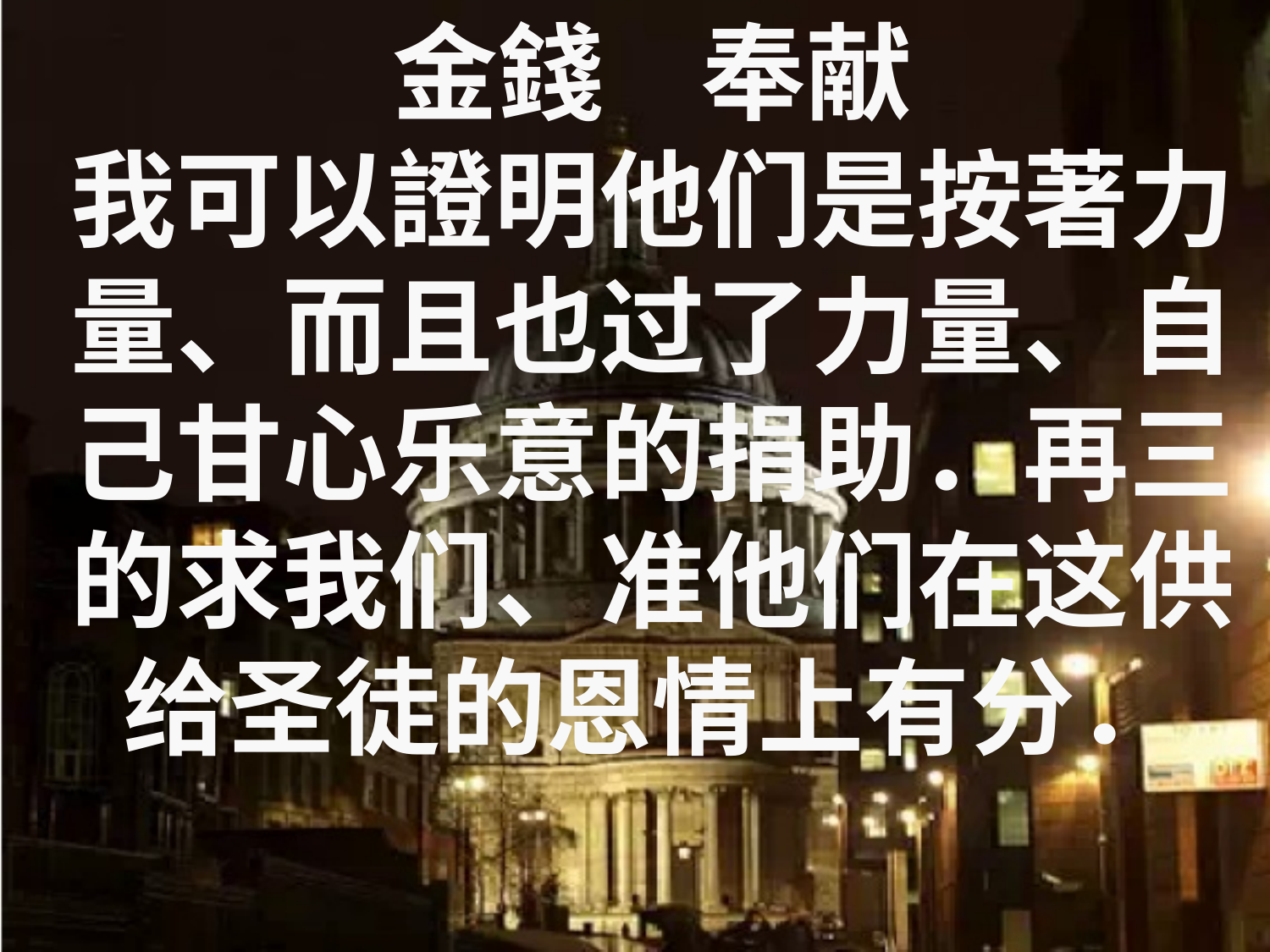

金錢    奉献
我可以證明他们是按著力量、而且也过了力量、自己甘心乐意的捐助．再三的求我们、准他们在这供给圣徒的恩情上有分．